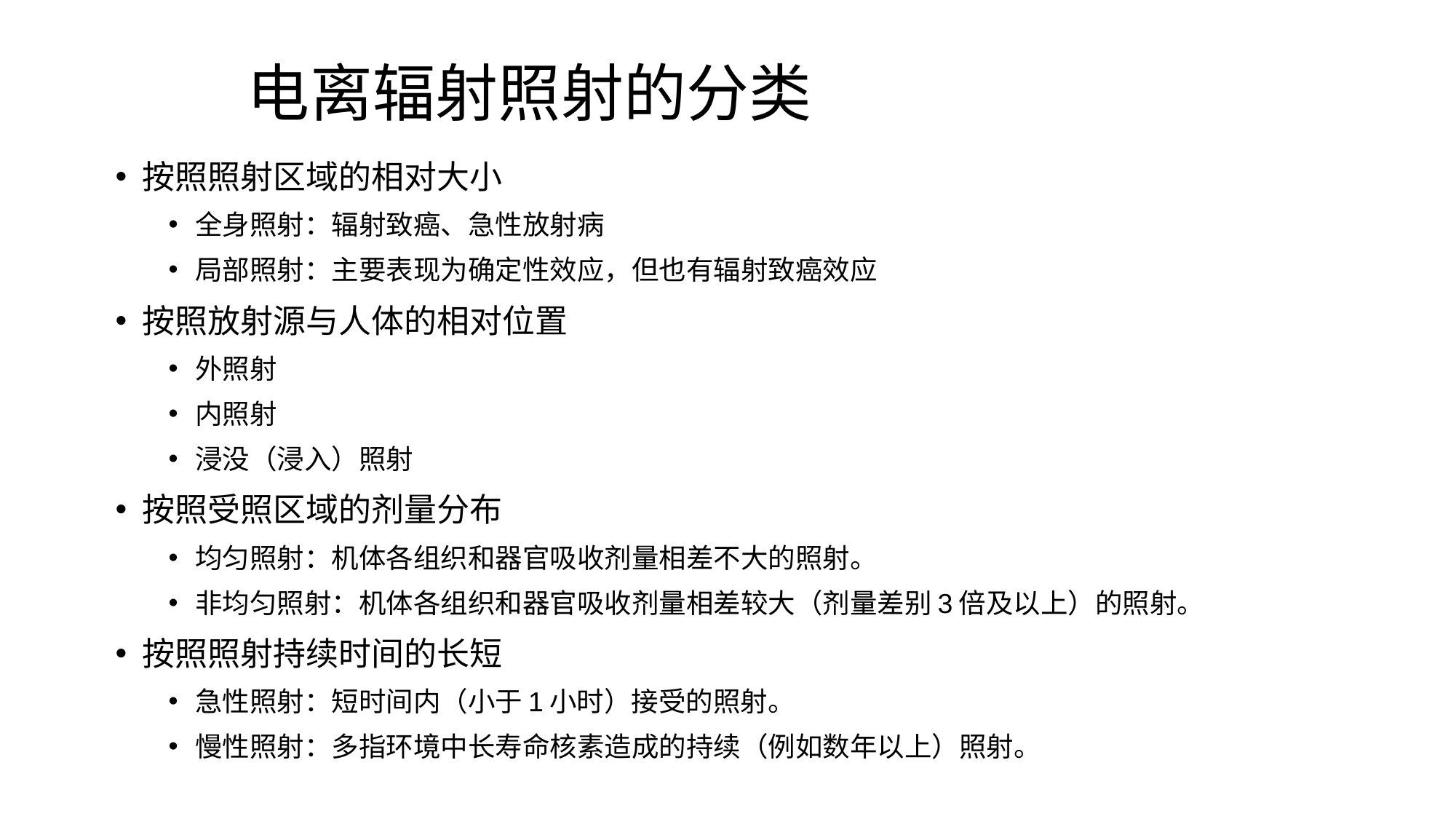

# 电离辐射照射的分类
按照照射区域的相对大小
全身照射：辐射致癌、急性放射病
局部照射：主要表现为确定性效应，但也有辐射致癌效应
按照放射源与人体的相对位置
外照射
内照射
浸没（浸入）照射
按照受照区域的剂量分布
均匀照射：机体各组织和器官吸收剂量相差不大的照射。
非均匀照射：机体各组织和器官吸收剂量相差较大（剂量差别3倍及以上）的照射。
按照照射持续时间的长短
急性照射：短时间内（小于1小时）接受的照射。
慢性照射：多指环境中长寿命核素造成的持续（例如数年以上）照射。